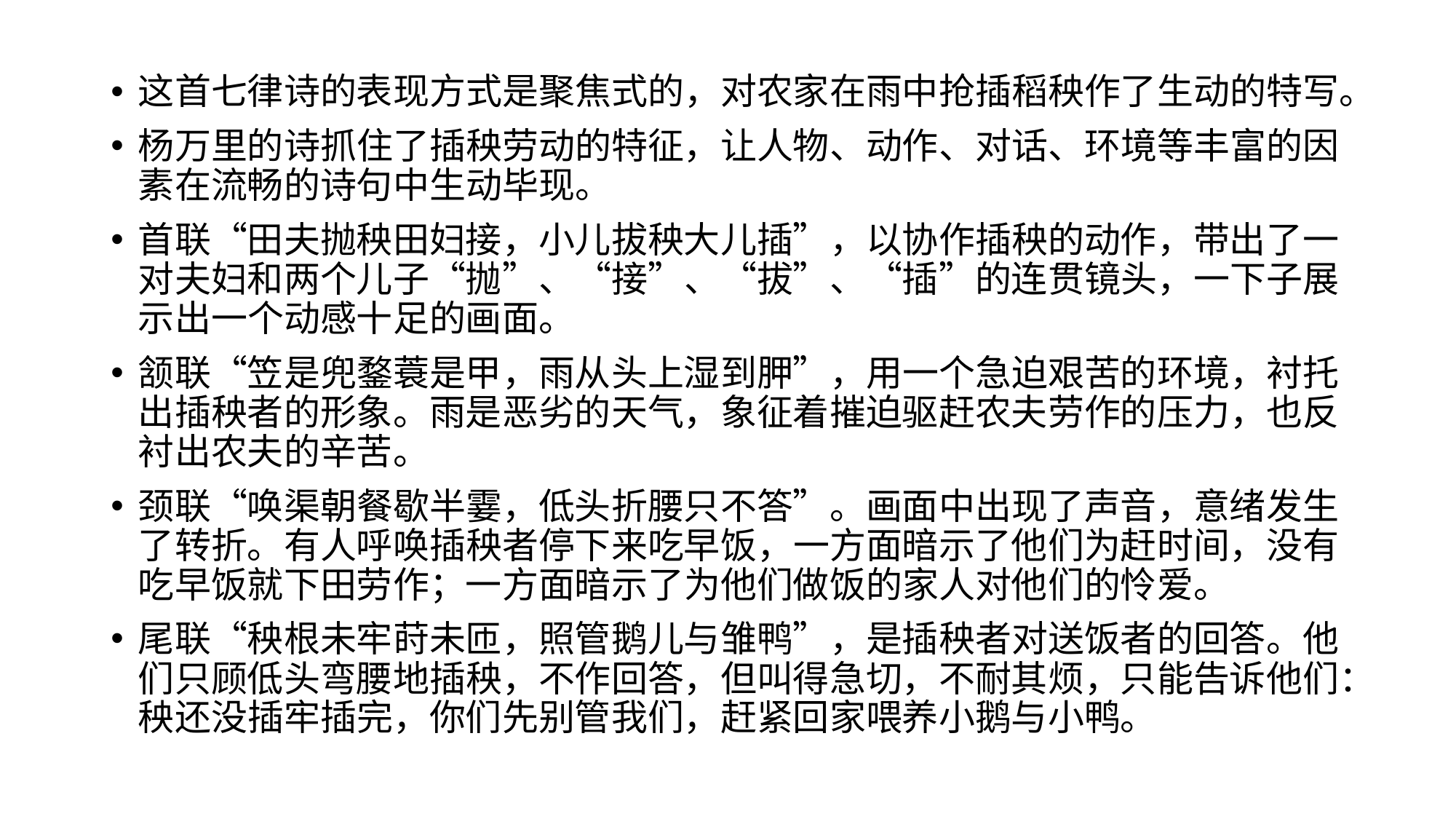

这首七律诗的表现方式是聚焦式的，对农家在雨中抢插稻秧作了生动的特写。
杨万里的诗抓住了插秧劳动的特征，让人物、动作、对话、环境等丰富的因素在流畅的诗句中生动毕现。
首联“田夫抛秧田妇接，小儿拔秧大儿插”，以协作插秧的动作，带出了一对夫妇和两个儿子“抛”、“接”、“拔”、“插”的连贯镜头，一下子展示出一个动感十足的画面。
颔联“笠是兜鍪蓑是甲，雨从头上湿到胛”，用一个急迫艰苦的环境，衬托出插秧者的形象。雨是恶劣的天气，象征着摧迫驱赶农夫劳作的压力，也反衬出农夫的辛苦。
颈联“唤渠朝餐歇半霎，低头折腰只不答”。画面中出现了声音，意绪发生了转折。有人呼唤插秧者停下来吃早饭，一方面暗示了他们为赶时间，没有吃早饭就下田劳作；一方面暗示了为他们做饭的家人对他们的怜爱。
尾联“秧根未牢莳未匝，照管鹅儿与雏鸭”，是插秧者对送饭者的回答。他们只顾低头弯腰地插秧，不作回答，但叫得急切，不耐其烦，只能告诉他们：秧还没插牢插完，你们先别管我们，赶紧回家喂养小鹅与小鸭。